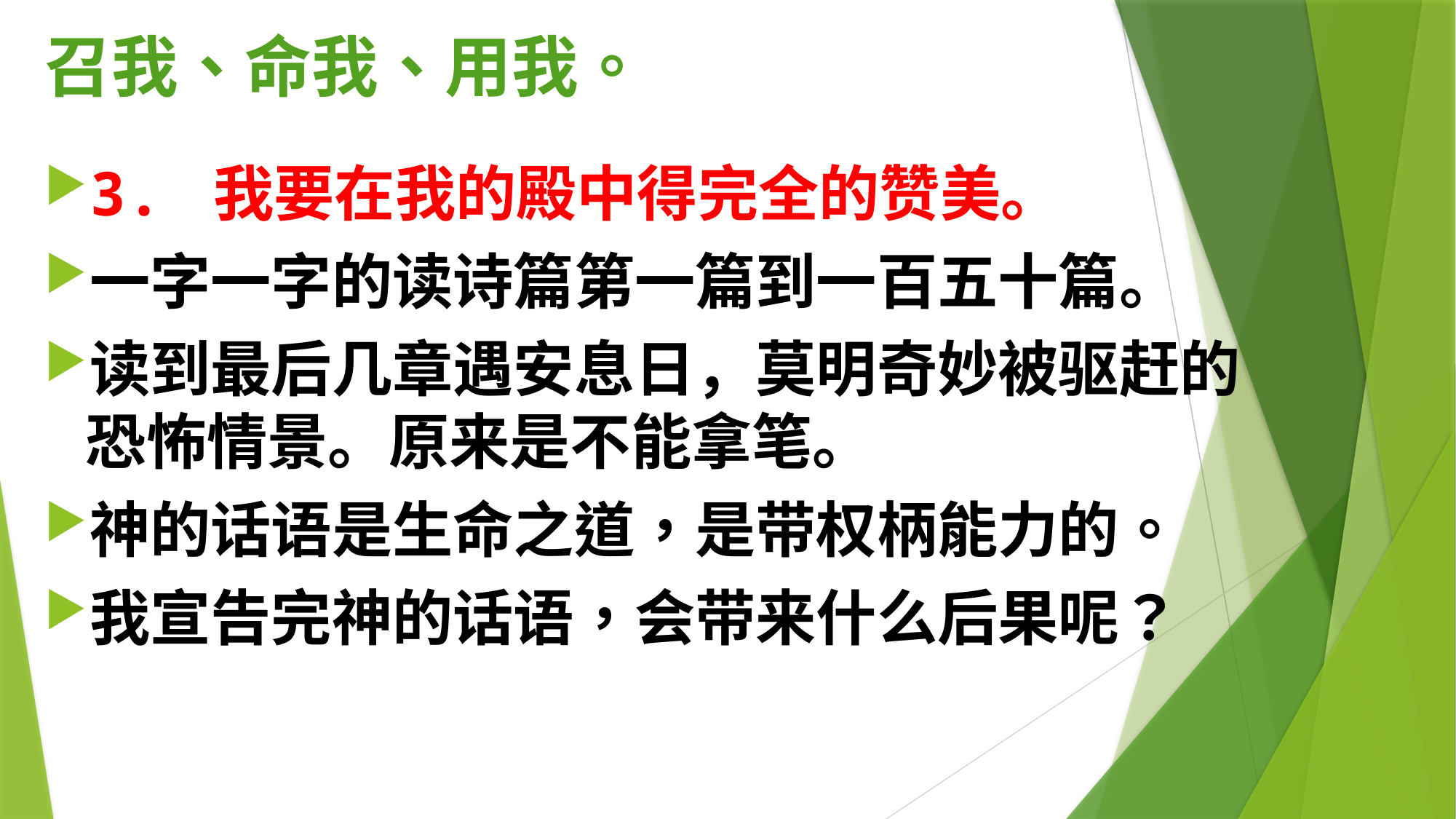

# 召我、命我、用我。
3. 我要在我的殿中得完全的赞美。
一字一字的读诗篇第一篇到一百五十篇。
读到最后几章遇安息日，莫明奇妙被驱赶的恐怖情景。原来是不能拿笔。
神的话语是生命之道，是带权柄能力的。
我宣告完神的话语，会带来什么后果呢？